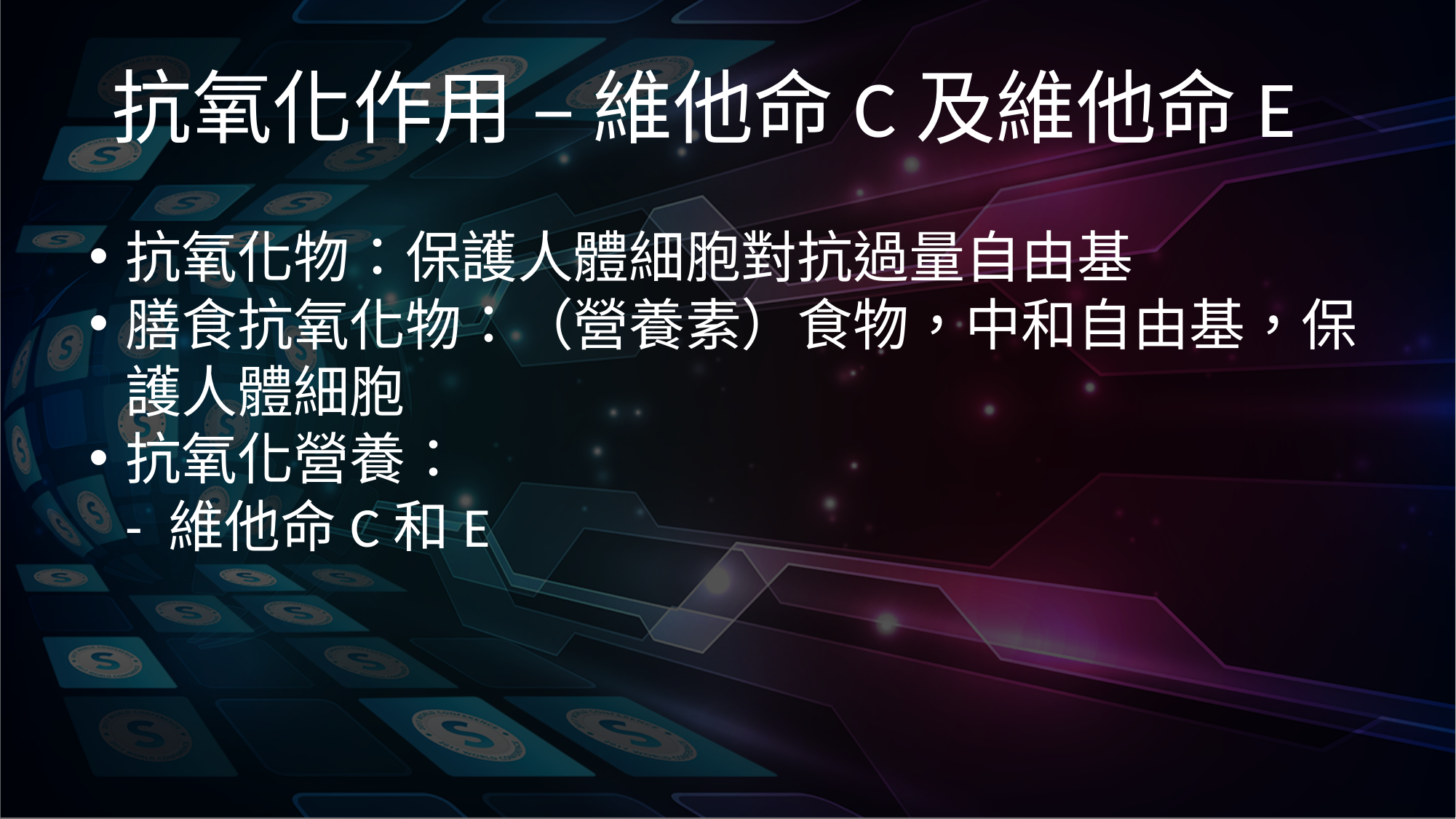

# 抗氧化作用 – 維他命C及維他命E
抗氧化物：保護人體細胞對抗過量自由基
膳食抗氧化物：（營養素）食物，中和自由基，保護人體細胞
抗氧化營養：
	- 維他命C和E